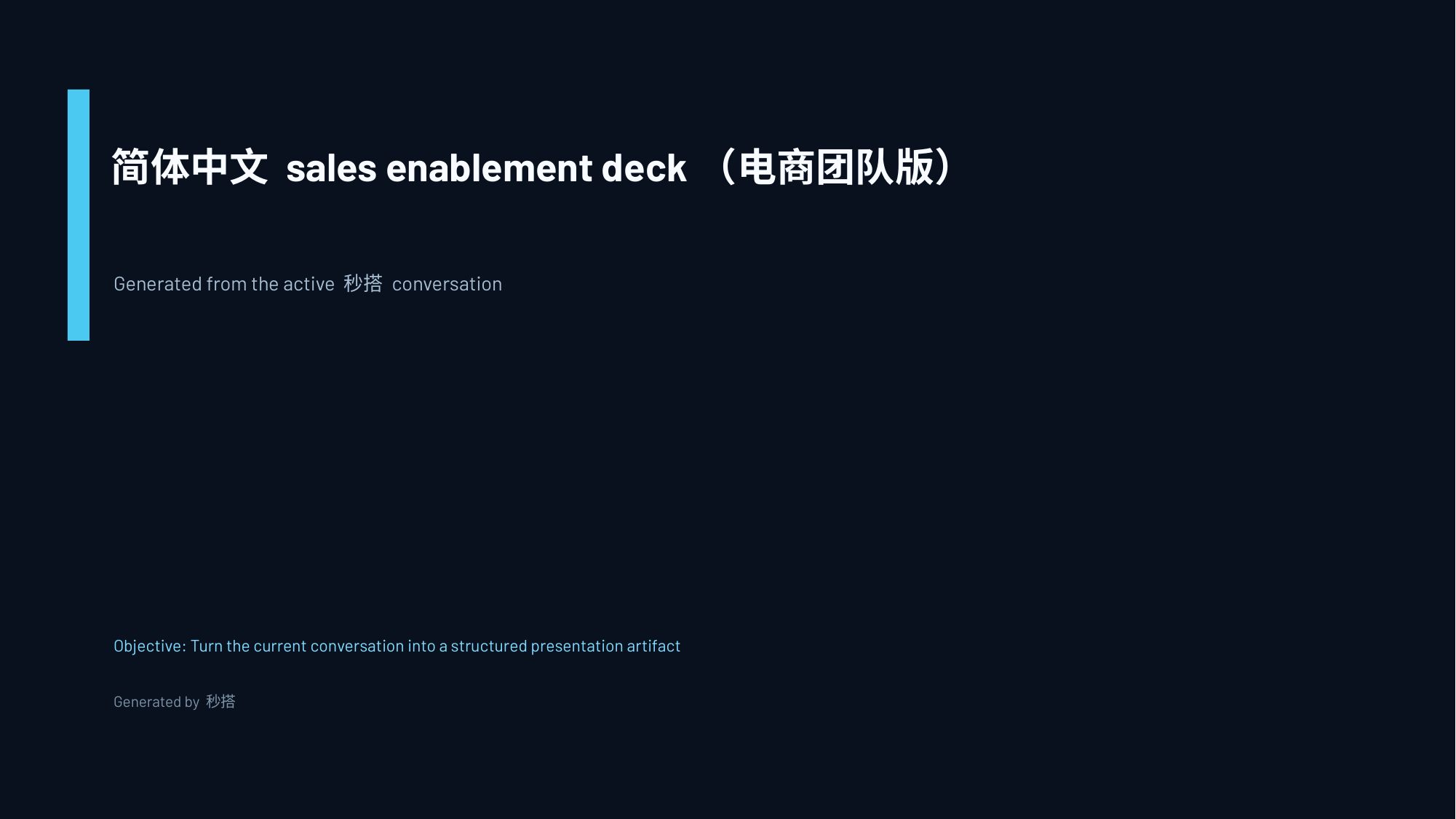

简体中文 sales enablement deck（电商团队版）
Generated from the active 秒搭 conversation
Objective: Turn the current conversation into a structured presentation artifact
Generated by 秒搭